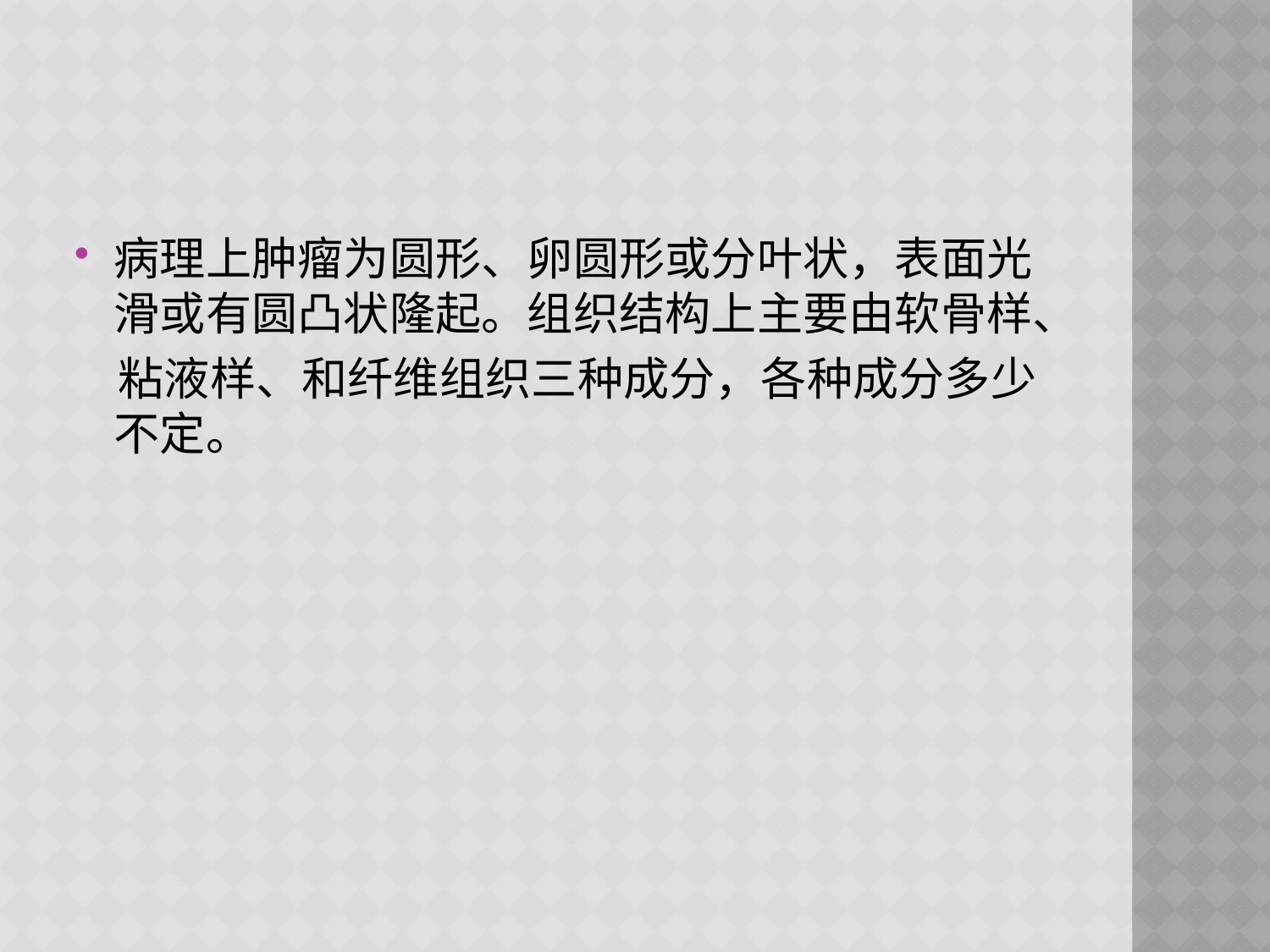

#
病理上肿瘤为圆形、卵圆形或分叶状，表面光滑或有圆凸状隆起。组织结构上主要由软骨样、
   粘液样、和纤维组织三种成分，各种成分多少不定。